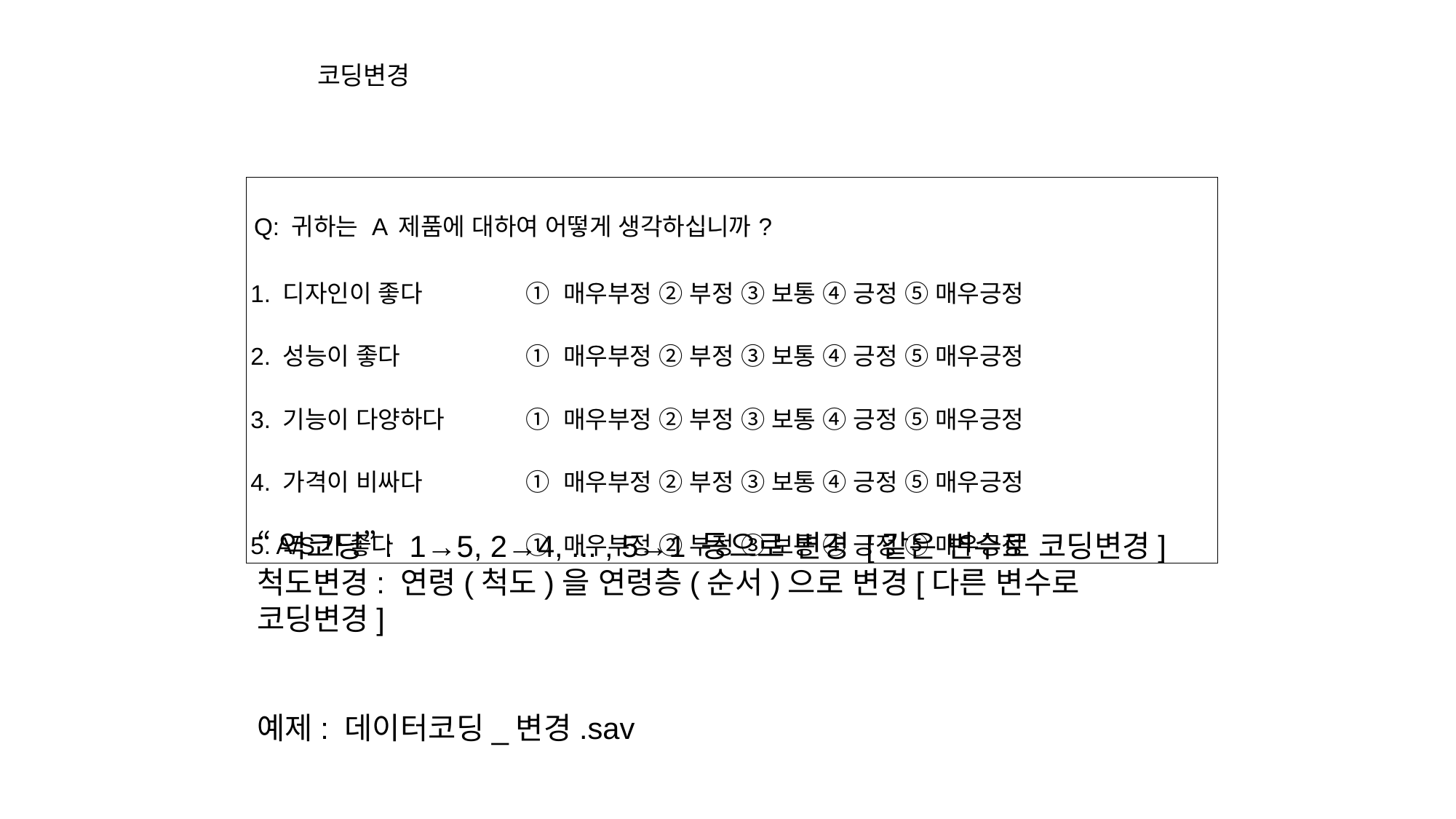

# 코딩변경
| Q: 귀하는 A 제품에 대하여 어떻게 생각하십니까? |  |
| --- | --- |
| 1. 디자인이 좋다 2. 성능이 좋다 3. 기능이 다양하다 4. 가격이 비싸다 5. A/S가 좋다 | ① 매우부정 ② 부정 ③ 보통 ④ 긍정 ⑤ 매우긍정 ① 매우부정 ② 부정 ③ 보통 ④ 긍정 ⑤ 매우긍정 ① 매우부정 ② 부정 ③ 보통 ④ 긍정 ⑤ 매우긍정 ① 매우부정 ② 부정 ③ 보통 ④ 긍정 ⑤ 매우긍정 ① 매우부정 ② 부정 ③ 보통 ④ 긍정 ⑤ 매우긍정 |
“역코딩”:  1→5, 2→4, ... , 5→1 등으로 변경 [같은 변수로 코딩변경]
척도변경: 연령(척도)을 연령층(순서)으로 변경[다른 변수로 코딩변경]

예제: 데이터코딩_변경.sav